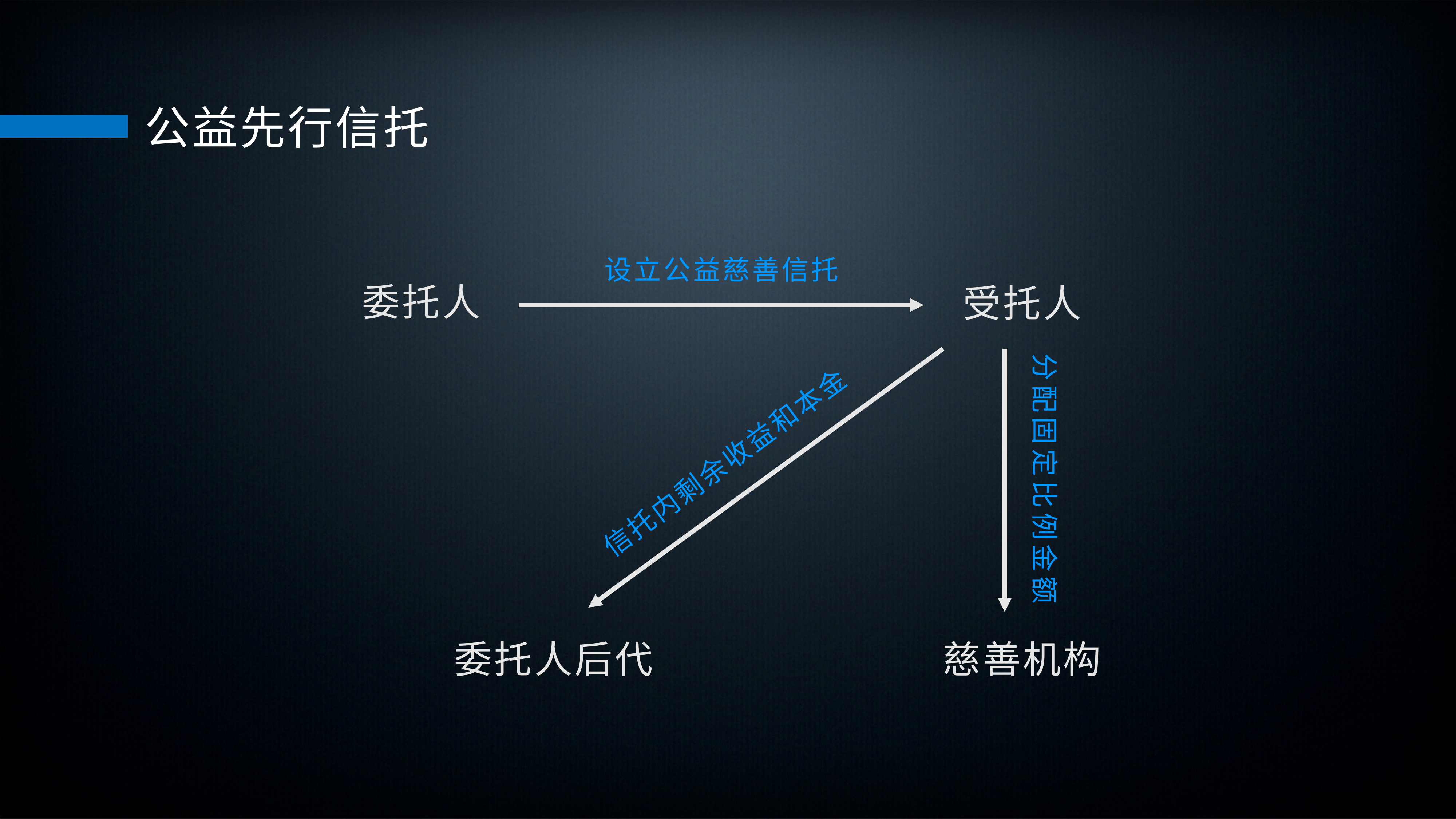

公益先行信托

设立公益慈善信托
委托人
受托人

信托内剩余收益和本金
分配固定比例金额
委托人后代
慈善机构